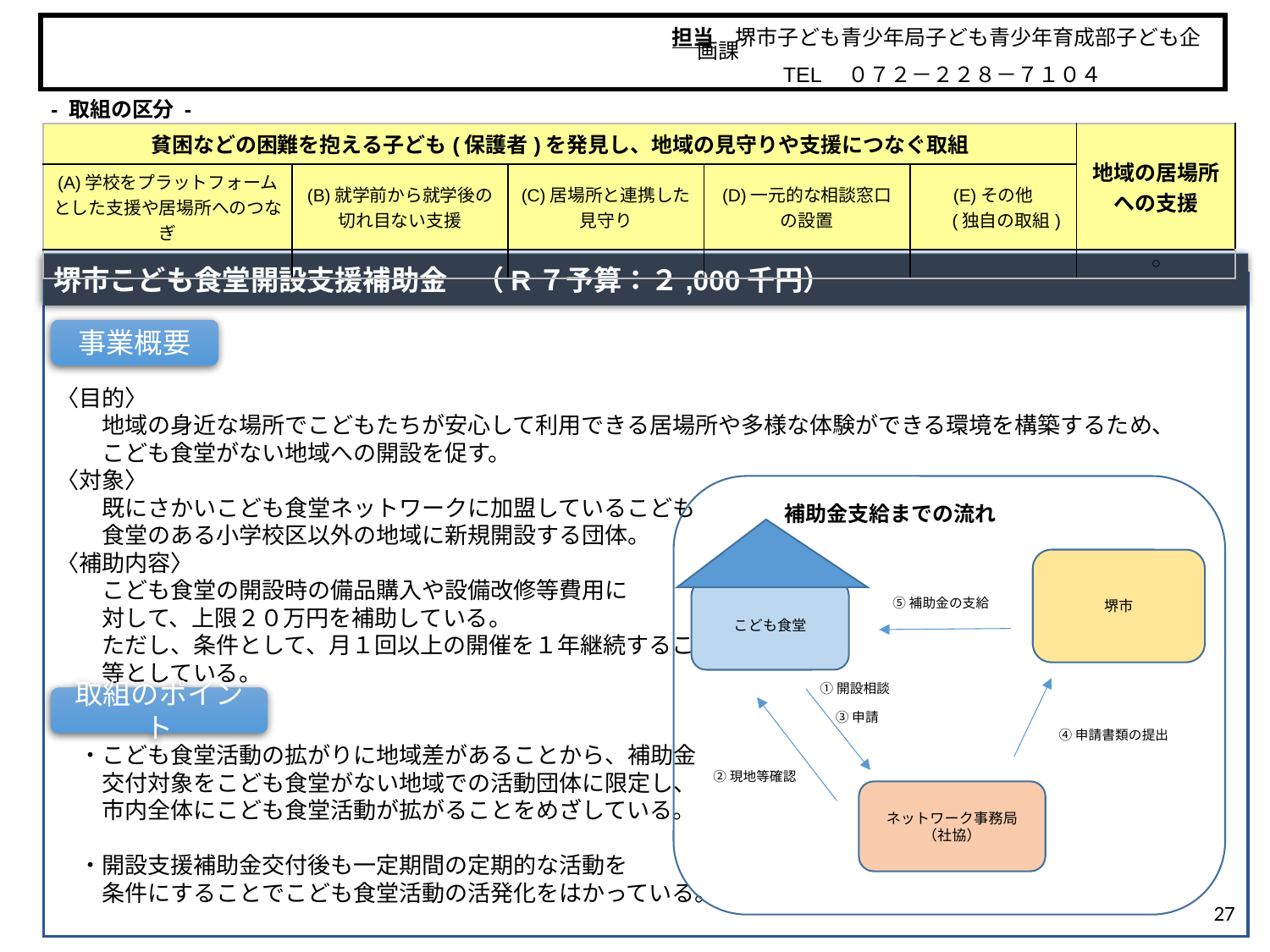

堺市
担当　堺市子ども青少年局子ども青少年育成部子ども企画課
　　　　　TEL　０７２－２２８－７１０４

- 取組の区分 -
| 貧困などの困難を抱える子ども(保護者)を発見し、地域の見守りや支援につなぐ取組 |  |  |  |  | 地域の居場所 への支援 |
| --- | --- | --- | --- | --- | --- |
| (A)学校をプラットフォームとした支援や居場所へのつなぎ | (B)就学前から就学後の 切れ目ない支援 | (C)居場所と連携した 見守り | (D)一元的な相談窓口 の設置 | (E)その他 　 (独自の取組) |  |
|  |  |  |  |  | ○ |
堺市こども食堂開設支援補助金　（R７予算：２,000千円）

〈目的〉
　　地域の身近な場所でこどもたちが安心して利用できる居場所や多様な体験ができる環境を構築するため、
　　こども食堂がない地域への開設を促す。
〈対象〉
　　既にさかいこども食堂ネットワークに加盟しているこども
　　食堂のある小学校区以外の地域に新規開設する団体。
〈補助内容〉
　　こども食堂の開設時の備品購入や設備改修等費用に
　　対して、上限２０万円を補助している。
　　ただし、条件として、月１回以上の開催を１年継続すること
　　等としている。

　・こども食堂活動の拡がりに地域差があることから、補助金
　　交付対象をこども食堂がない地域での活動団体に限定し、
　　市内全体にこども食堂活動が拡がることをめざしている。

　・開設支援補助金交付後も一定期間の定期的な活動を
　　条件にすることでこども食堂活動の活発化をはかっている。

事業概要

補助金支給までの流れ

堺市
こども食堂
ネットワーク事務局
（社協）
⑤補助金の支給

①開設相談
取組のポイント
③申請
④申請書類の提出

②現地等確認
27